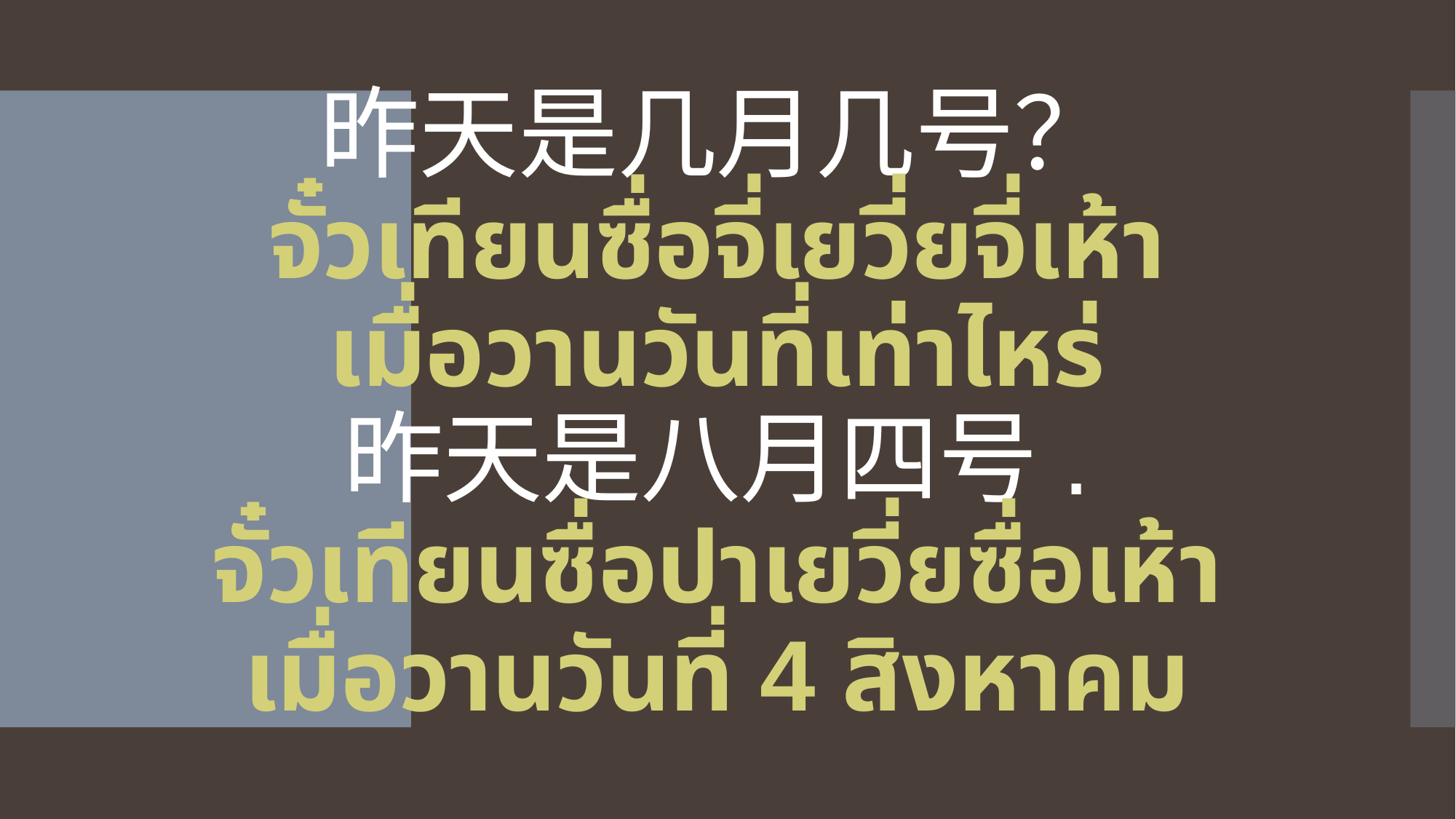

# 昨天是几月几号？ จั๋วเทียนซื่อจี่เยวี่ยจี่เห้า เมื่อวานวันที่เท่าไหร่ 昨天是八月四号. จั๋วเทียนซื่อปาเยวี่ยซื่อเห้า เมื่อวานวันที่ 4 สิงหาคม